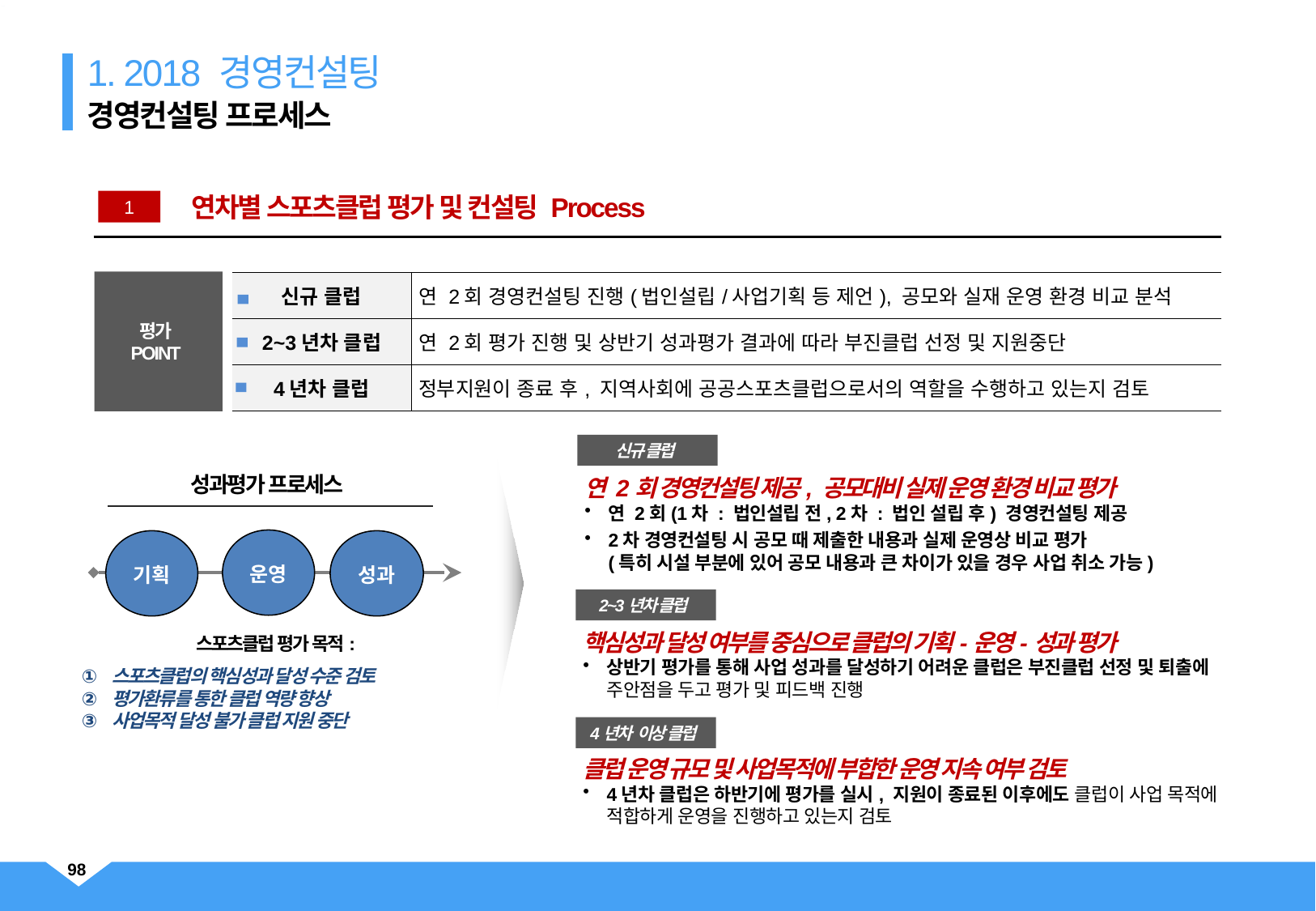

1. 2018 경영컨설팅
경영컨설팅 프로세스
연차별 스포츠클럽 평가 및 컨설팅 Process
1
평가
POINT
| 신규 클럽 | 연 2회 경영컨설팅 진행(법인설립/사업기획 등 제언), 공모와 실재 운영 환경 비교 분석 |
| --- | --- |
| 2~3년차 클럽 | 연 2회 평가 진행 및 상반기 성과평가 결과에 따라 부진클럽 선정 및 지원중단 |
| 4년차 클럽 | 정부지원이 종료 후, 지역사회에 공공스포츠클럽으로서의 역할을 수행하고 있는지 검토 |

신규 클럽
성과평가 프로세스
연 2회 경영컨설팅 제공, 공모대비 실제 운영 환경 비교 평가
연 2회(1차 : 법인설립 전, 2차 : 법인 설립 후) 경영컨설팅 제공
2차 경영컨설팅 시 공모 때 제출한 내용과 실제 운영상 비교 평가
(특히 시설 부분에 있어 공모 내용과 큰 차이가 있을 경우 사업 취소 가능)
운영
기획
성과

2~3년차 클럽
핵심성과 달성 여부를 중심으로 클럽의 기획-운영-성과 평가
상반기 평가를 통해 사업 성과를 달성하기 어려운 클럽은 부진클럽 선정 및 퇴출에 주안점을 두고 평가 및 피드백 진행
스포츠클럽 평가 목적:
스포츠클럽의 핵심성과 달성 수준 검토
평가환류를 통한 클럽 역량 향상
사업목적 달성 불가 클럽 지원 중단
4년차  이상 클럽
클럽 운영 규모 및 사업목적에 부합한 운영 지속 여부 검토
4년차 클럽은 하반기에 평가를 실시, 지원이 종료된 이후에도 클럽이 사업 목적에 적합하게 운영을 진행하고 있는지 검토